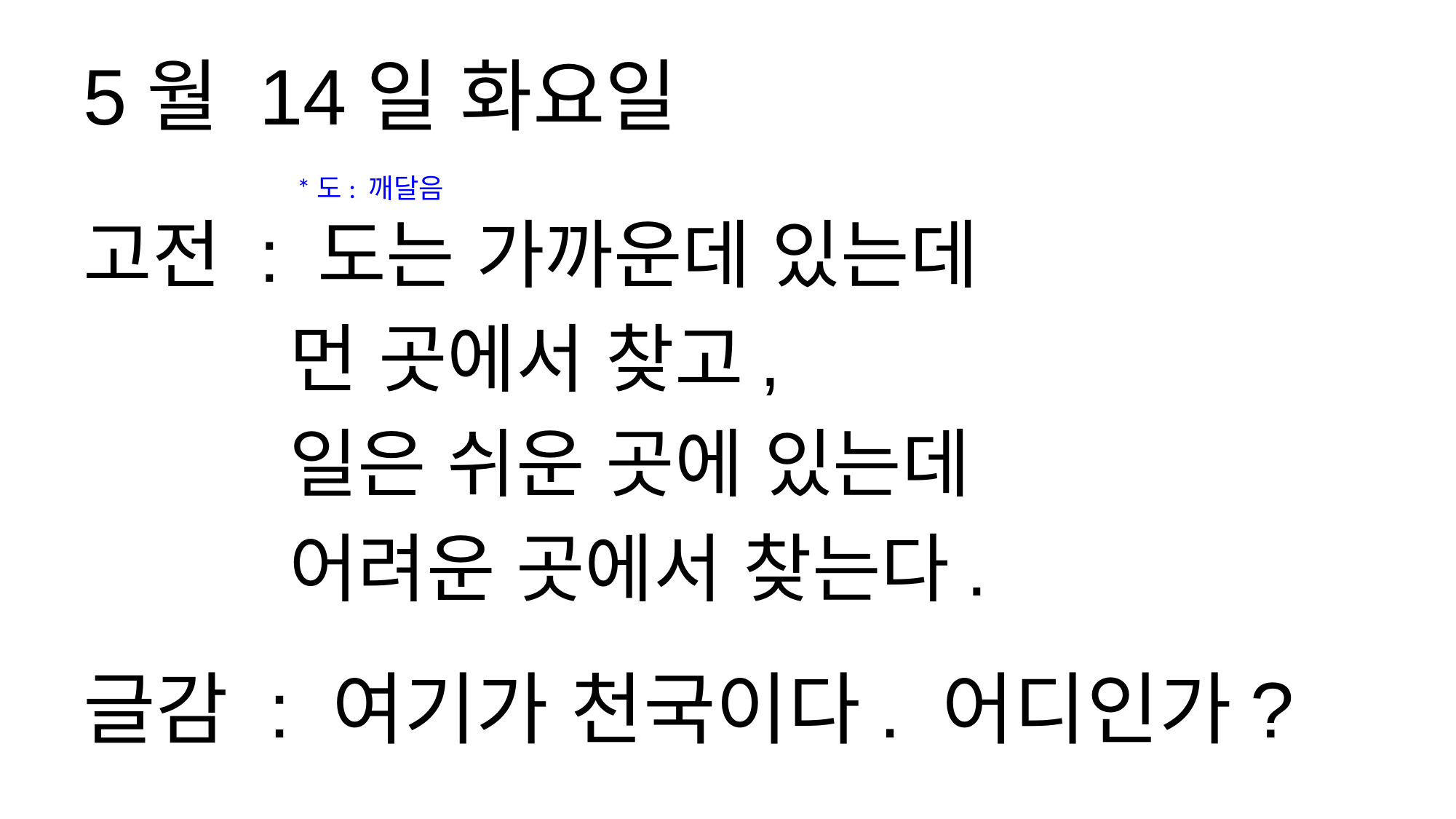

5월 14일 화요일
*도: 깨달음
고전 : 도는 가까운데 있는데
         먼 곳에서 찾고,
         일은 쉬운 곳에 있는데
         어려운 곳에서 찾는다.
글감 : 여기가 천국이다. 어디인가?